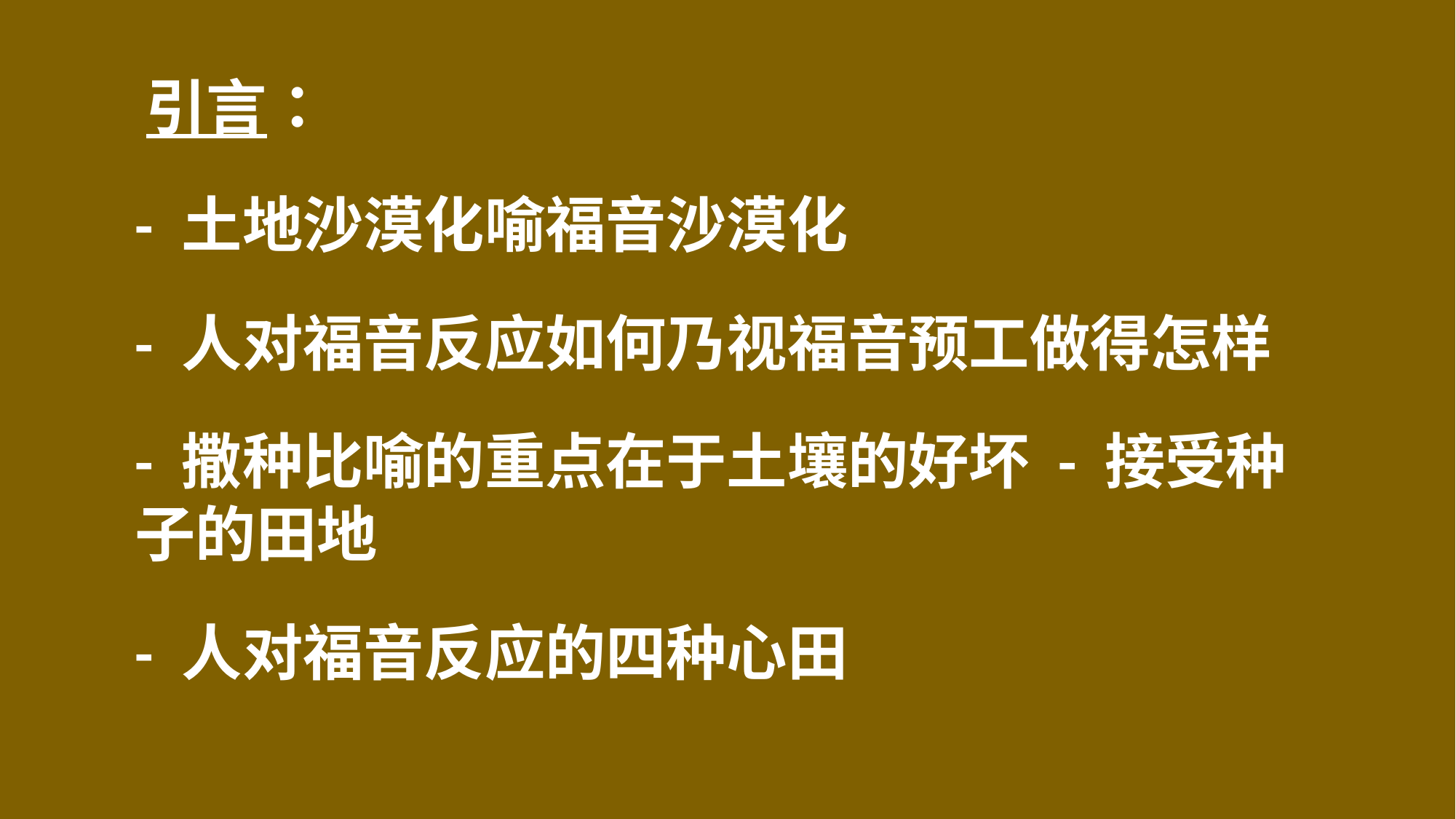

# 引言：
- 土地沙漠化喻福音沙漠化
- 人对福音反应如何乃视福音预工做得怎样
- 撒种比喻的重点在于土壤的好坏 - 接受种子的田地
- 人对福音反应的四种心田